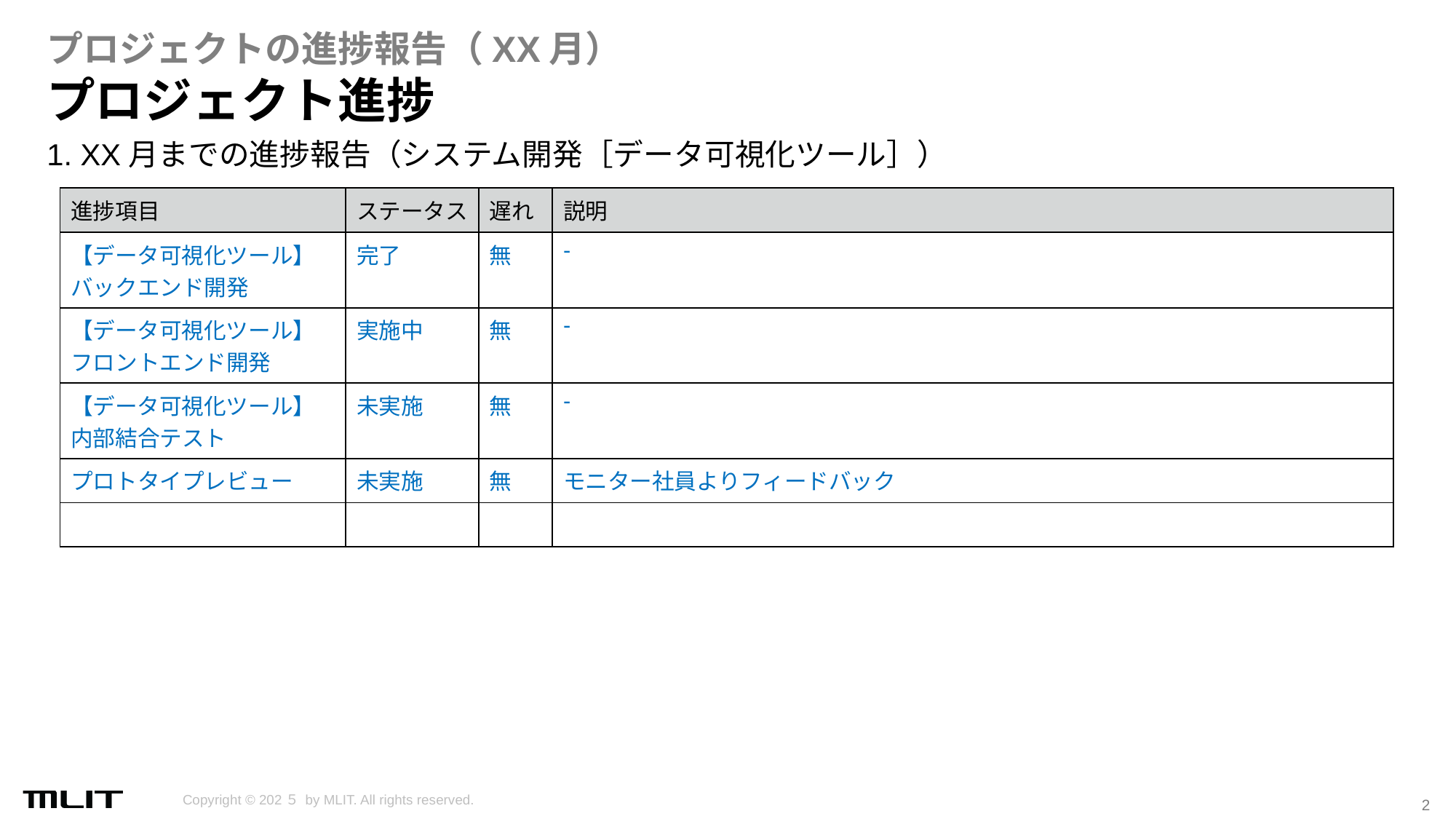

プロジェクトの進捗報告（XX月）
# プロジェクト進捗
1. XX月までの進捗報告（システム開発［データ可視化ツール］）
| 進捗項目 | ステータス | 遅れ | 説明 |
| --- | --- | --- | --- |
| 【データ可視化ツール】 バックエンド開発 | 完了 | 無 | - |
| 【データ可視化ツール】 フロントエンド開発 | 実施中 | 無 | - |
| 【データ可視化ツール】 内部結合テスト | 未実施 | 無 | - |
| プロトタイプレビュー | 未実施 | 無 | モニター社員よりフィードバック |
|  |  |  |  |